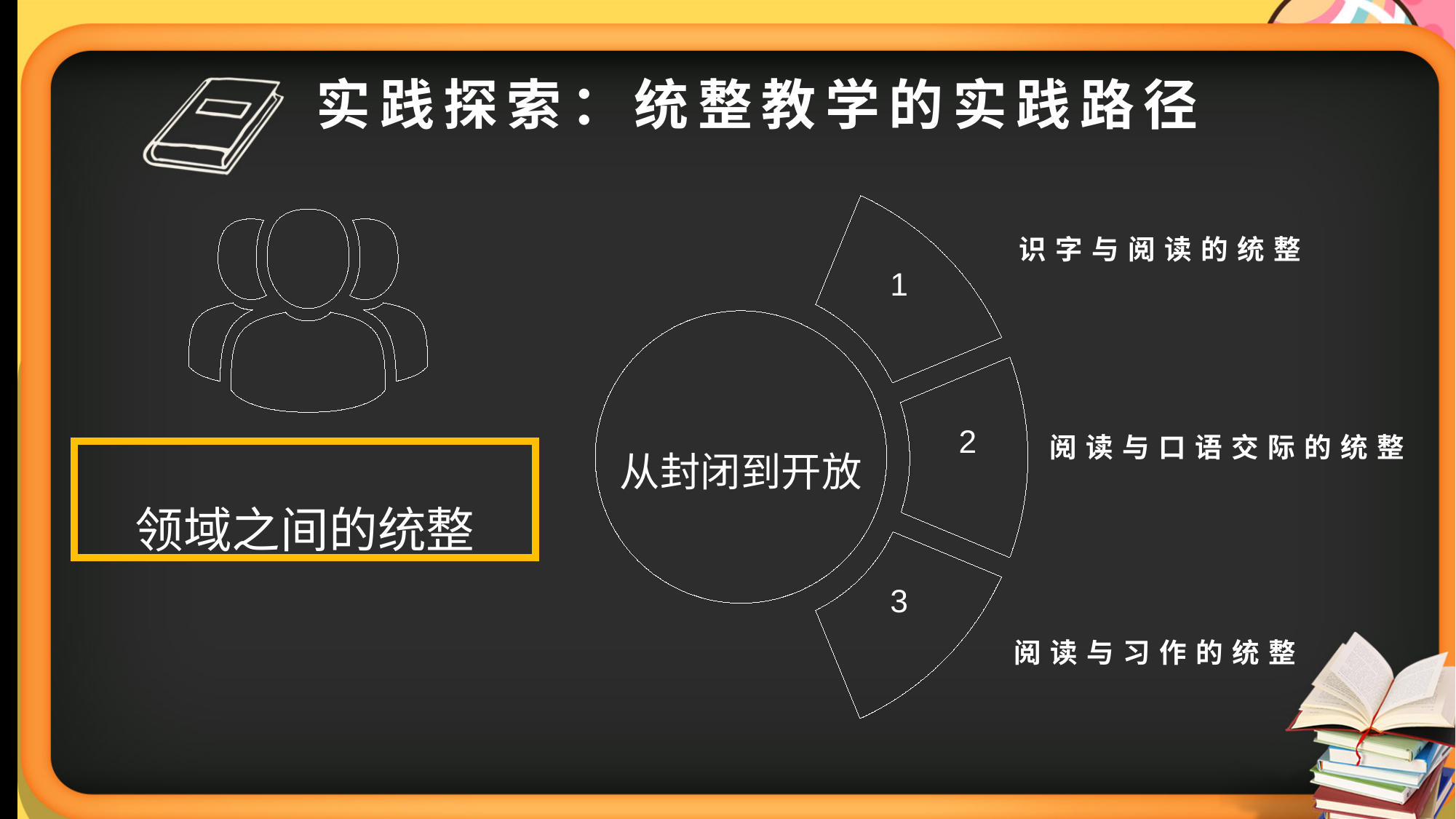

# 实践探索：统整教学的实践路径

识字与阅读的统整
1

从封闭到开放
阅读与口语交际的统整
2
领域之间的统整

3
阅读与习作的统整